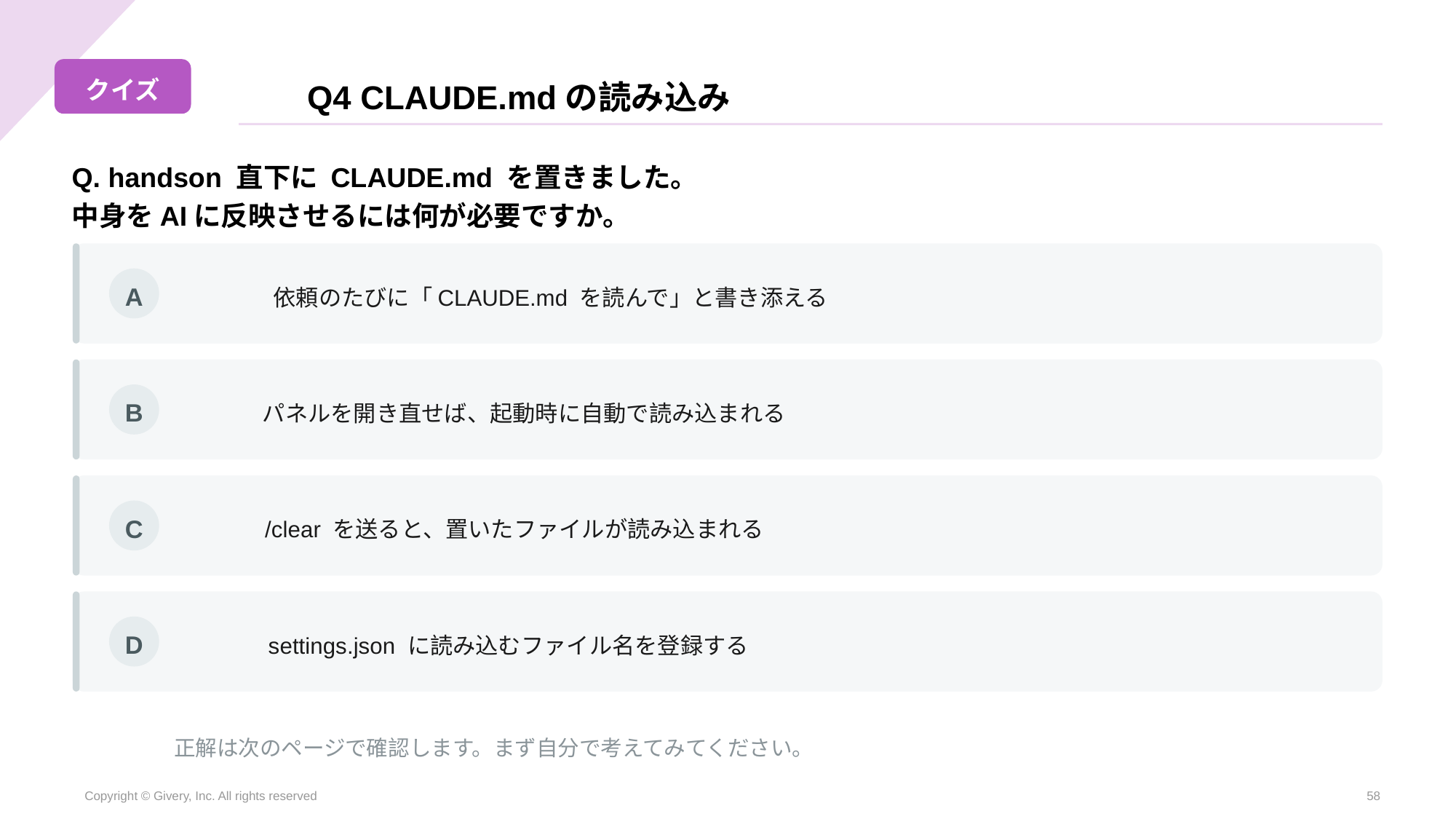

クイズ
Q4 CLAUDE.mdの読み込み

Q. handson 直下に CLAUDE.md を置きました。
中身をAIに反映させるには何が必要ですか。

A
依頼のたびに「CLAUDE.md を読んで」と書き添える

B
パネルを開き直せば、起動時に自動で読み込まれる

C
/clear を送ると、置いたファイルが読み込まれる

D
settings.json に読み込むファイル名を登録する
正解は次のページで確認します。まず自分で考えてみてください。
Copyright © Givery, Inc. All rights reserved
58